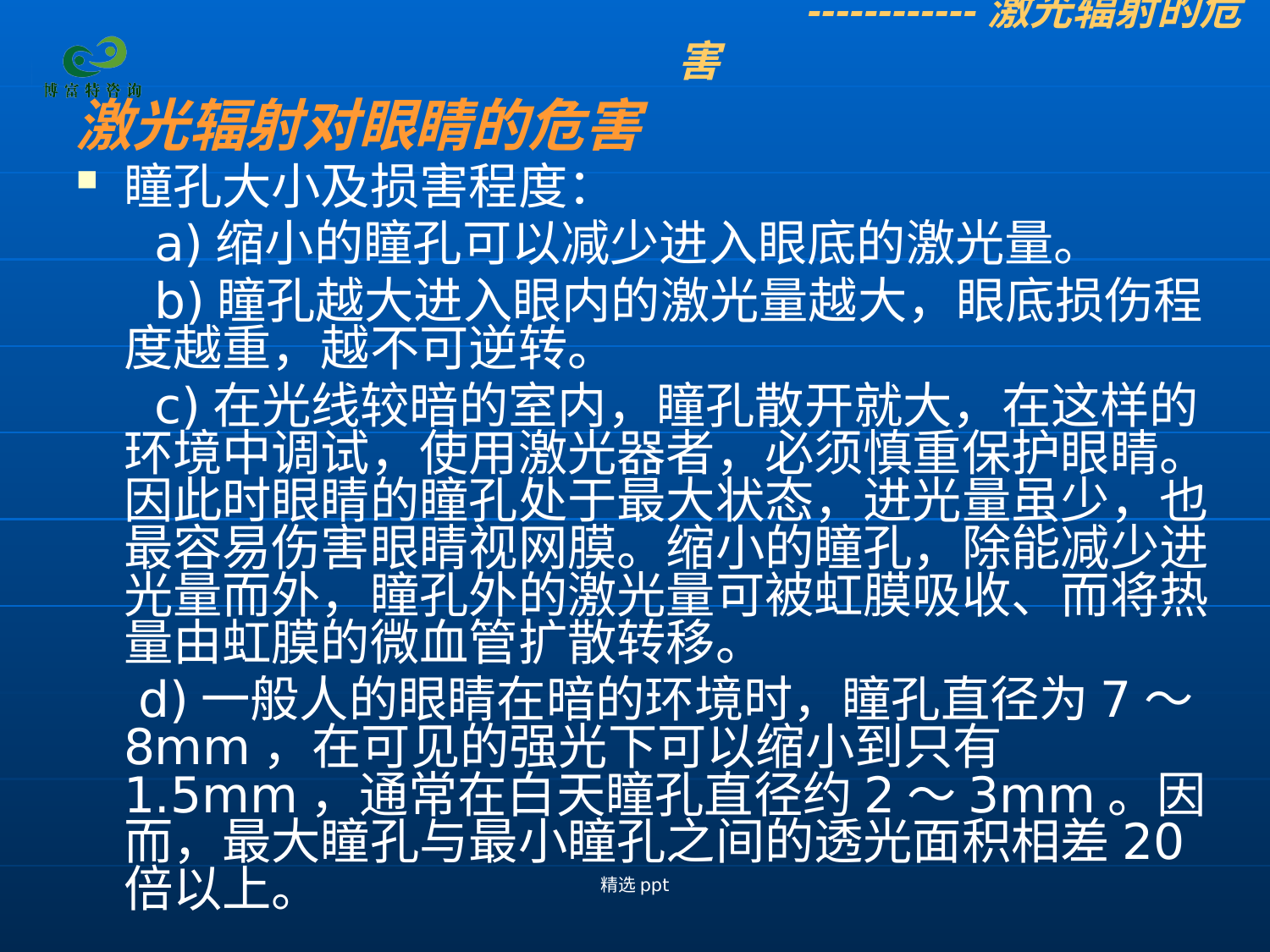

------------激光辐射的危害
激光辐射对眼睛的危害
瞳孔大小及损害程度：
     a)缩小的瞳孔可以减少进入眼底的激光量。
     b)瞳孔越大进入眼内的激光量越大，眼底损伤程度越重，越不可逆转。
     c)在光线较暗的室内，瞳孔散开就大，在这样的环境中调试，使用激光器者，必须慎重保护眼睛。因此时眼睛的瞳孔处于最大状态，进光量虽少，也最容易伤害眼睛视网膜。缩小的瞳孔，除能减少进光量而外，瞳孔外的激光量可被虹膜吸收、而将热量由虹膜的微血管扩散转移。
    d)一般人的眼睛在暗的环境时，瞳孔直径为7～8mm，在可见的强光下可以缩小到只有1.5mm，通常在白天瞳孔直径约2～3mm。因而，最大瞳孔与最小瞳孔之间的透光面积相差20倍以上。

17
精选ppt